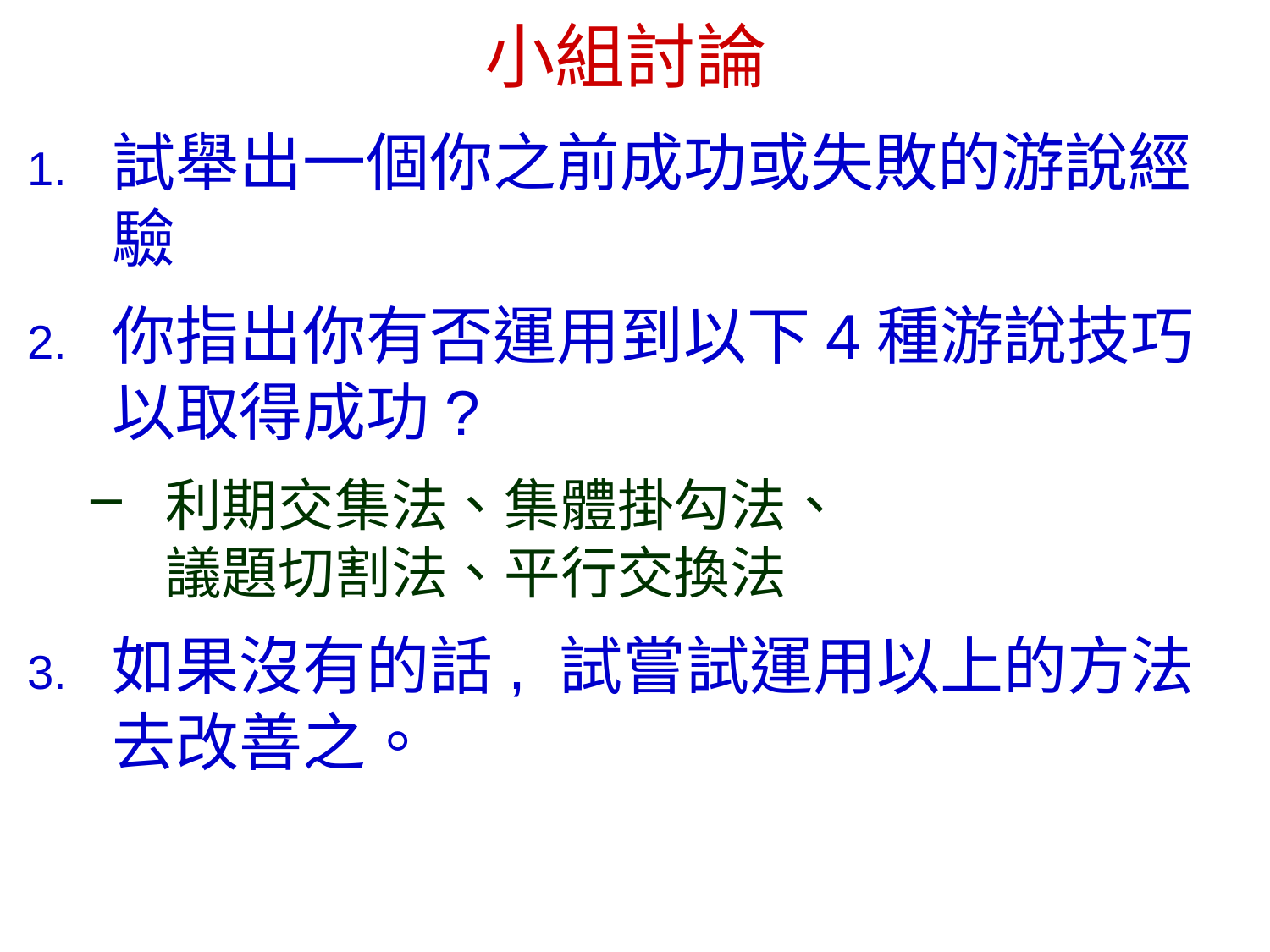

# 小組討論
試舉出一個你之前成功或失敗的游說經驗
你指出你有否運用到以下4種游說技巧以取得成功?
利期交集法、集體掛勾法、
議題切割法、平行交換法
如果沒有的話, 試嘗試運用以上的方法去改善之。